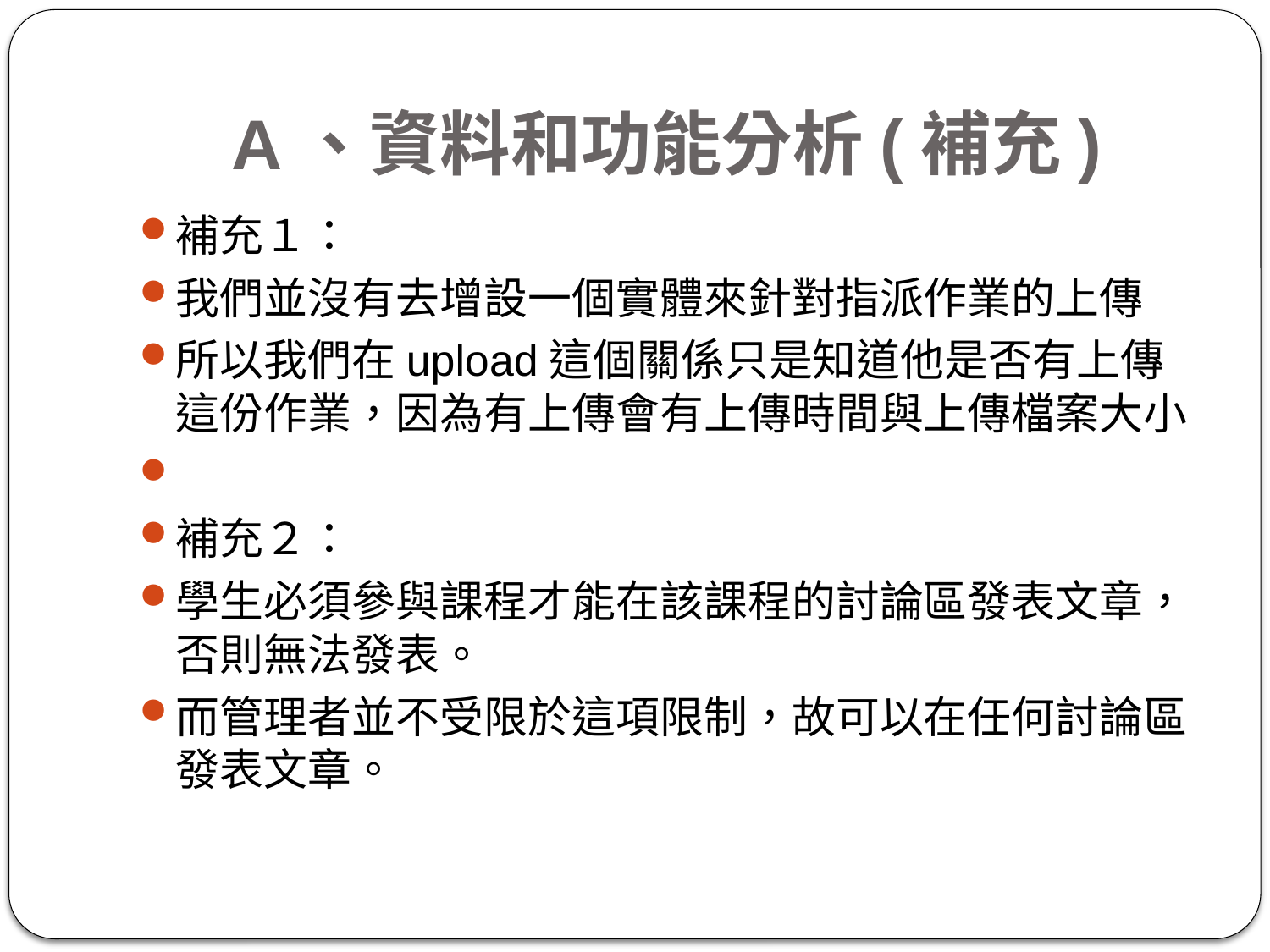

# A、資料和功能分析(補充)
補充１：
我們並沒有去增設一個實體來針對指派作業的上傳
所以我們在upload這個關係只是知道他是否有上傳這份作業，因為有上傳會有上傳時間與上傳檔案大小

補充２：
學生必須參與課程才能在該課程的討論區發表文章，否則無法發表。
而管理者並不受限於這項限制，故可以在任何討論區發表文章。